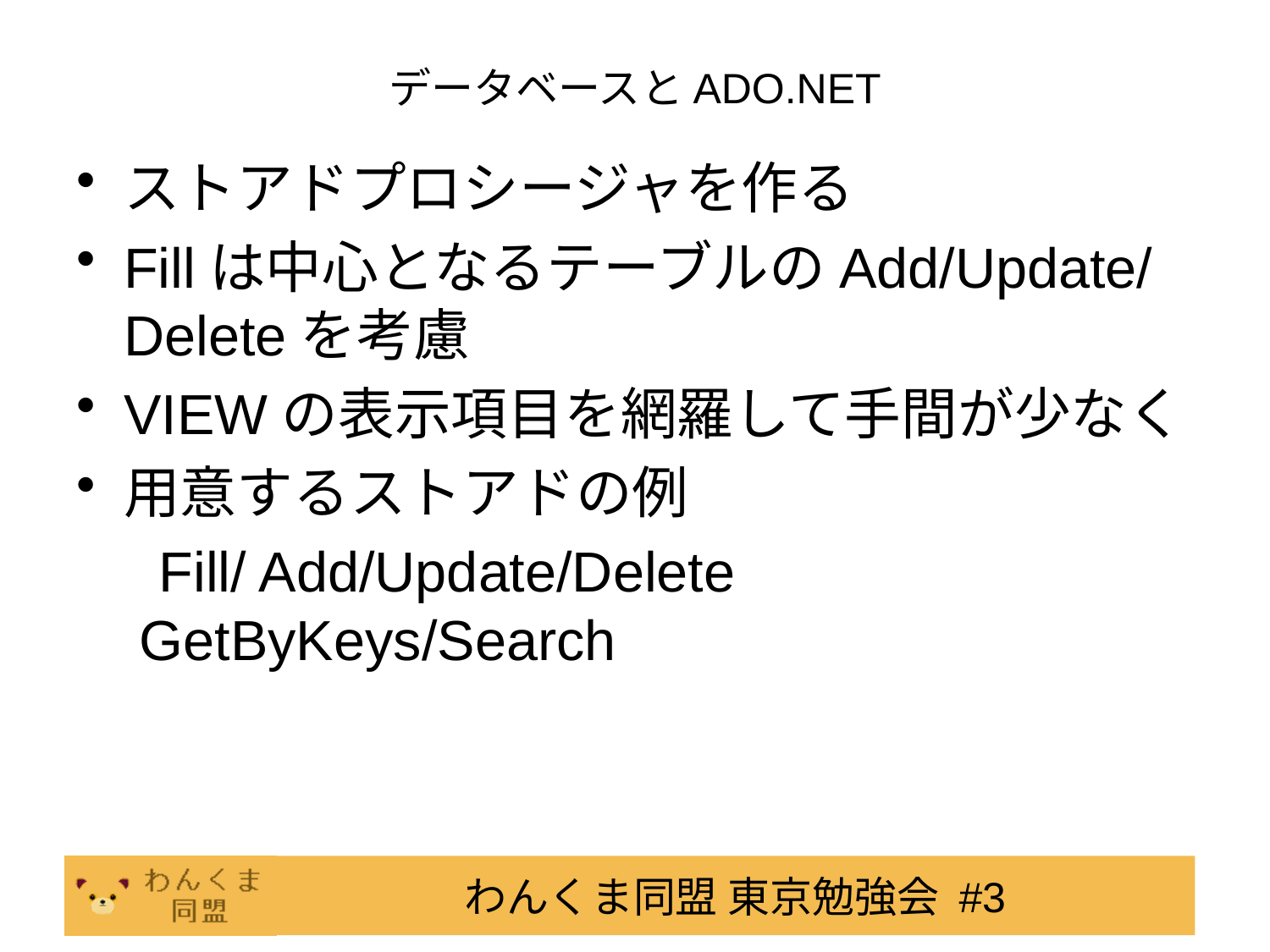

# データベースとADO.NET
ストアドプロシージャを作る
Fillは中心となるテーブルのAdd/Update/Deleteを考慮
VIEWの表示項目を網羅して手間が少なく
用意するストアドの例
　 Fill/ Add/Update/Delete
 GetByKeys/Search